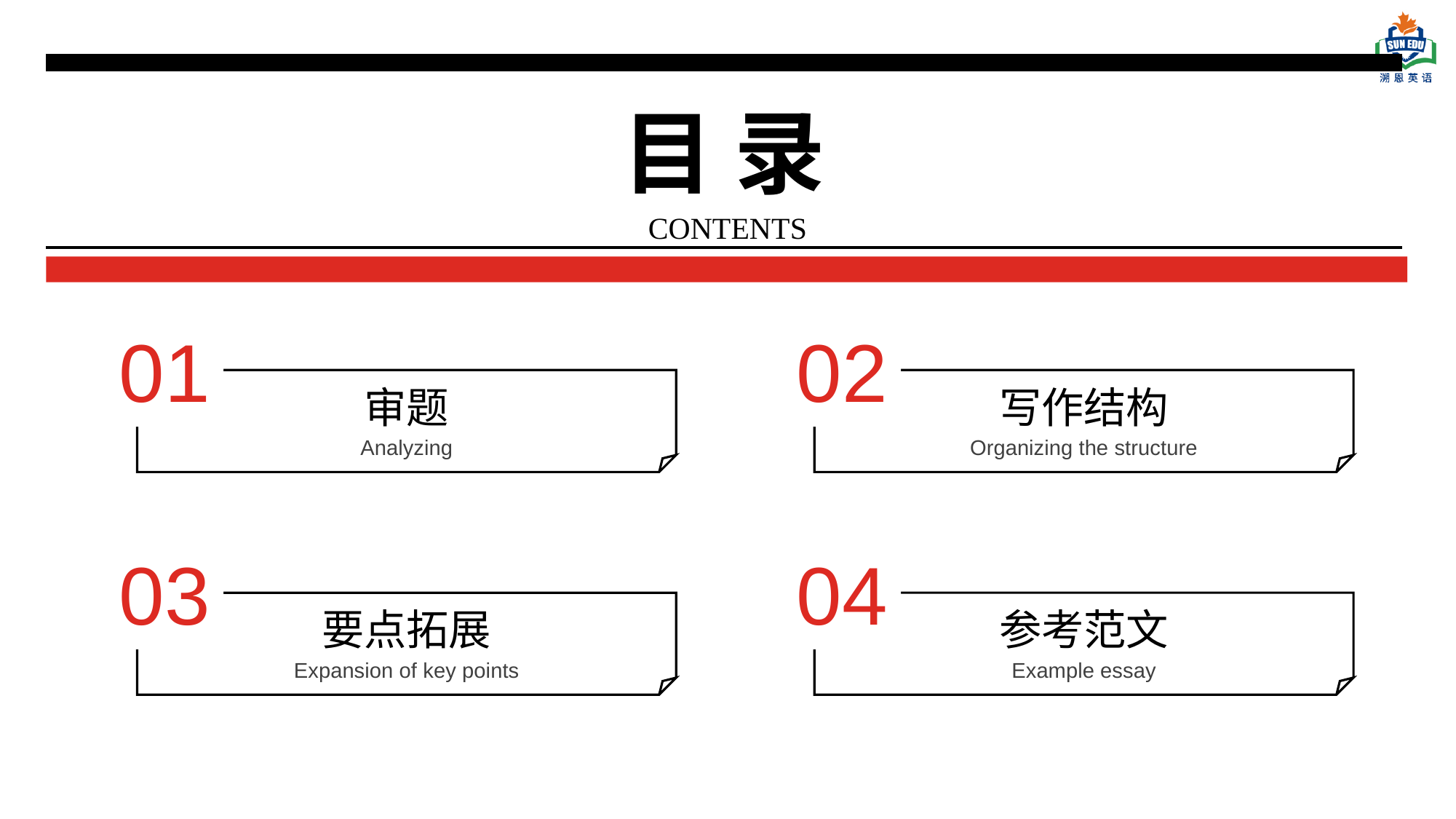

目 录
CONTENTS

01
审题
Analyzing
02
写作结构
Organizing the structure
04
参考范文
Example essay
03
要点拓展
Expansion of key points